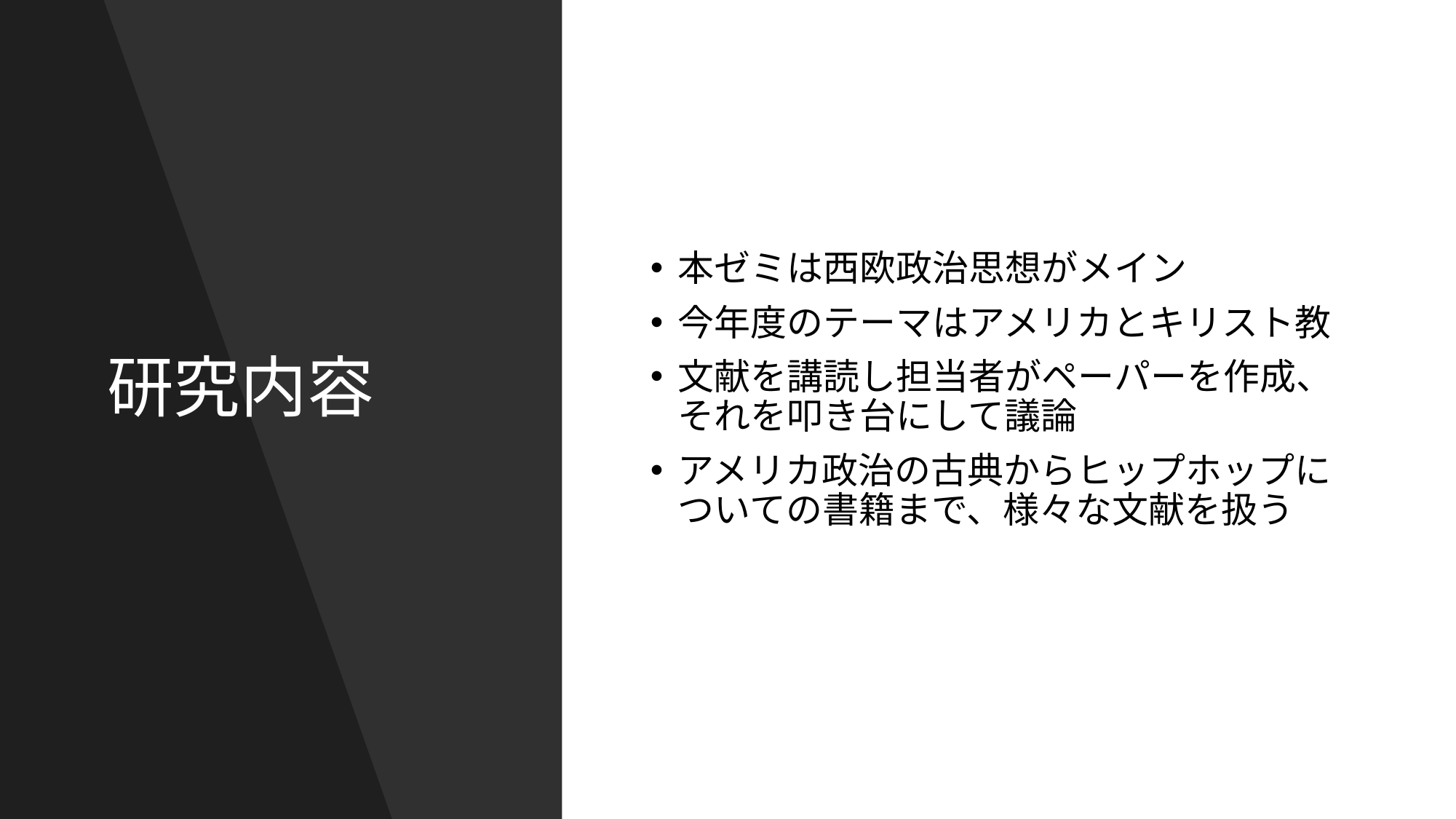

# 研究内容
本ゼミは西欧政治思想がメイン
今年度のテーマはアメリカとキリスト教
文献を講読し担当者がペーパーを作成、それを叩き台にして議論
アメリカ政治の古典からヒップホップについての書籍まで、様々な文献を扱う